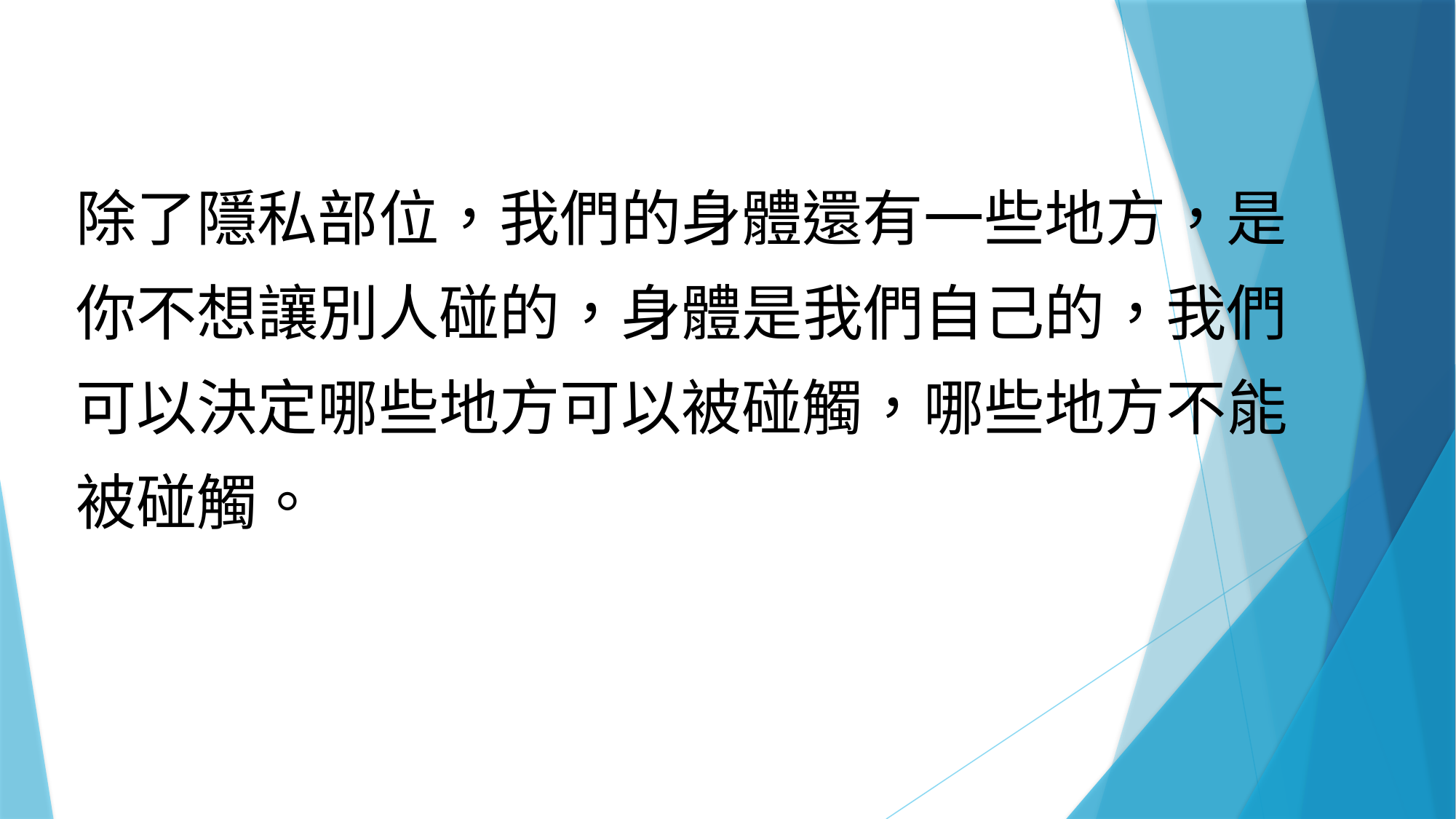

除了隱私部位，我們的身體還有一些地方，是你不想讓別人碰的，身體是我們自己的，我們可以決定哪些地方可以被碰觸，哪些地方不能被碰觸。